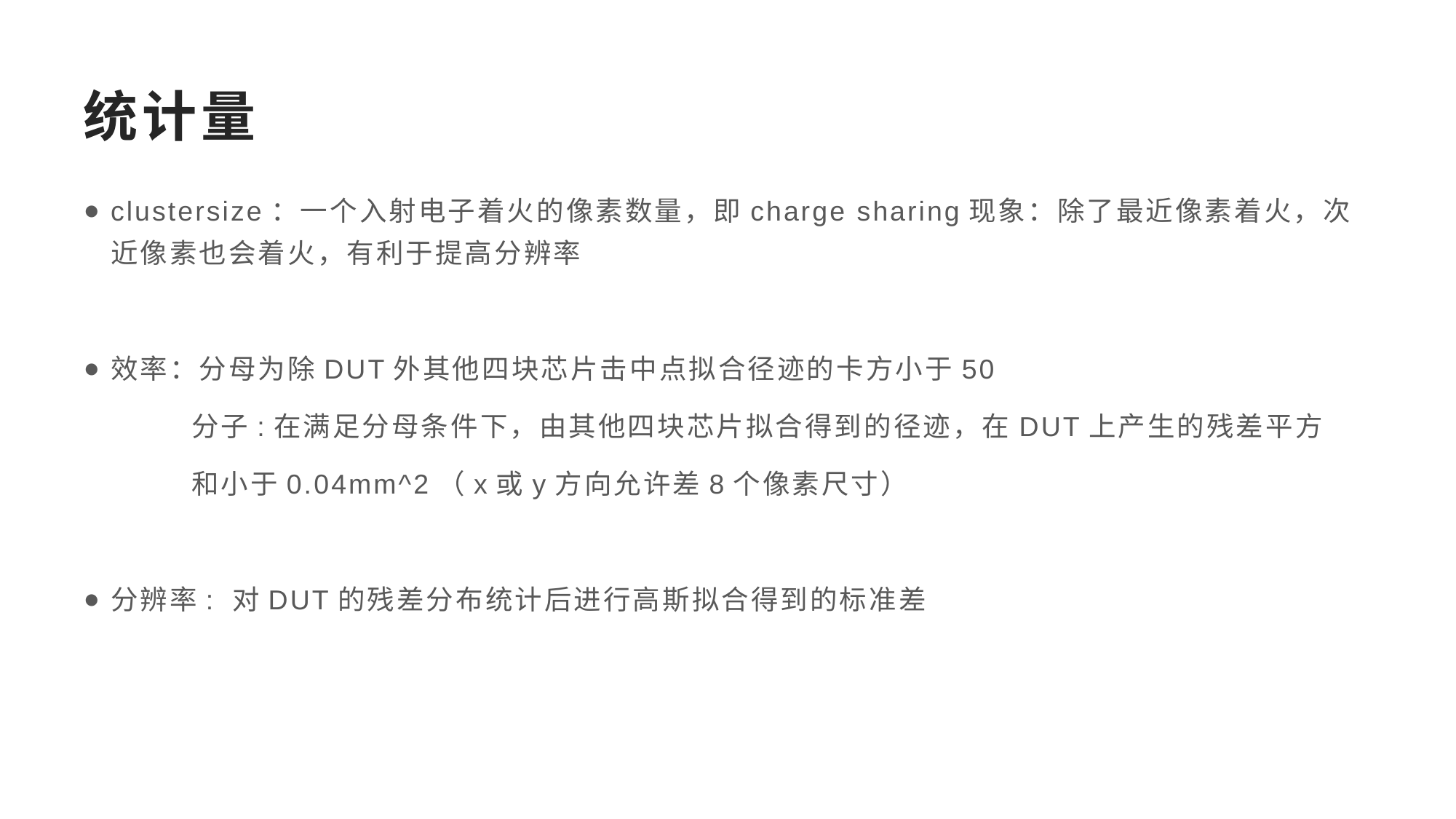

# 统计量
clustersize：一个入射电子着火的像素数量，即charge sharing现象：除了最近像素着火，次近像素也会着火，有利于提高分辨率

效率：分母为除DUT外其他四块芯片击中点拟合径迹的卡方小于50
            分子:在满足分母条件下，由其他四块芯片拟合得到的径迹，在DUT上产生的残差平方
            和小于0.04mm^2（x或y方向允许差8个像素尺寸）

分辨率: 对DUT的残差分布统计后进行高斯拟合得到的标准差